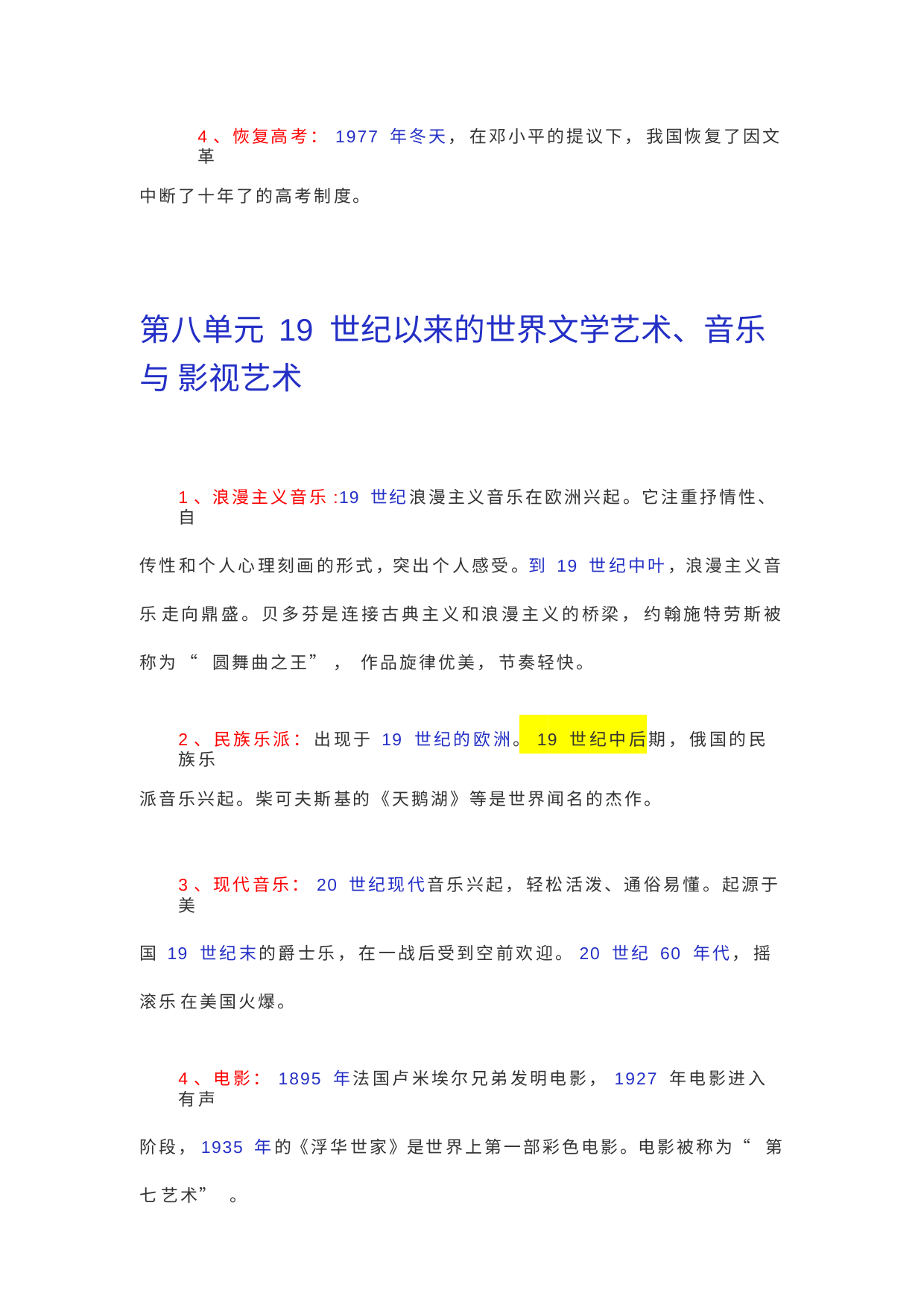

4、恢复高考： 1977 年冬天， 在邓小平的提议下， 我国恢复了因文革

中断了十年了的高考制度。
第八单元 19 世纪以来的世界文学艺术、音乐与 影视艺术
1、浪漫主义音乐:19 世纪浪漫主义音乐在欧洲兴起。它注重抒情性、自
传性和个人心理刻画的形式，突出个人感受。到 19 世纪中叶，浪漫主义音乐 走向鼎盛。贝多芬是连接古典主义和浪漫主义的桥梁， 约翰施特劳斯被称为 “ 圆舞曲之王”， 作品旋律优美， 节奏轻快。

2、民族乐派： 出现于 19 世纪的欧洲。19 世纪中后期， 俄国的民族乐

派音乐兴起。柴可夫斯基的《天鹅湖》等是世界闻名的杰作。
3、现代音乐： 20 世纪现代音乐兴起， 轻松活泼、通俗易懂。起源于美
国 19 世纪末的爵士乐， 在一战后受到空前欢迎。20 世纪 60 年代， 摇滚乐 在美国火爆。
4、电影： 1895 年法国卢米埃尔兄弟发明电影， 1927 年电影进入有声
阶段，1935 年的《浮华世家》是世界上第一部彩色电影。电影被称为“ 第七 艺术”。